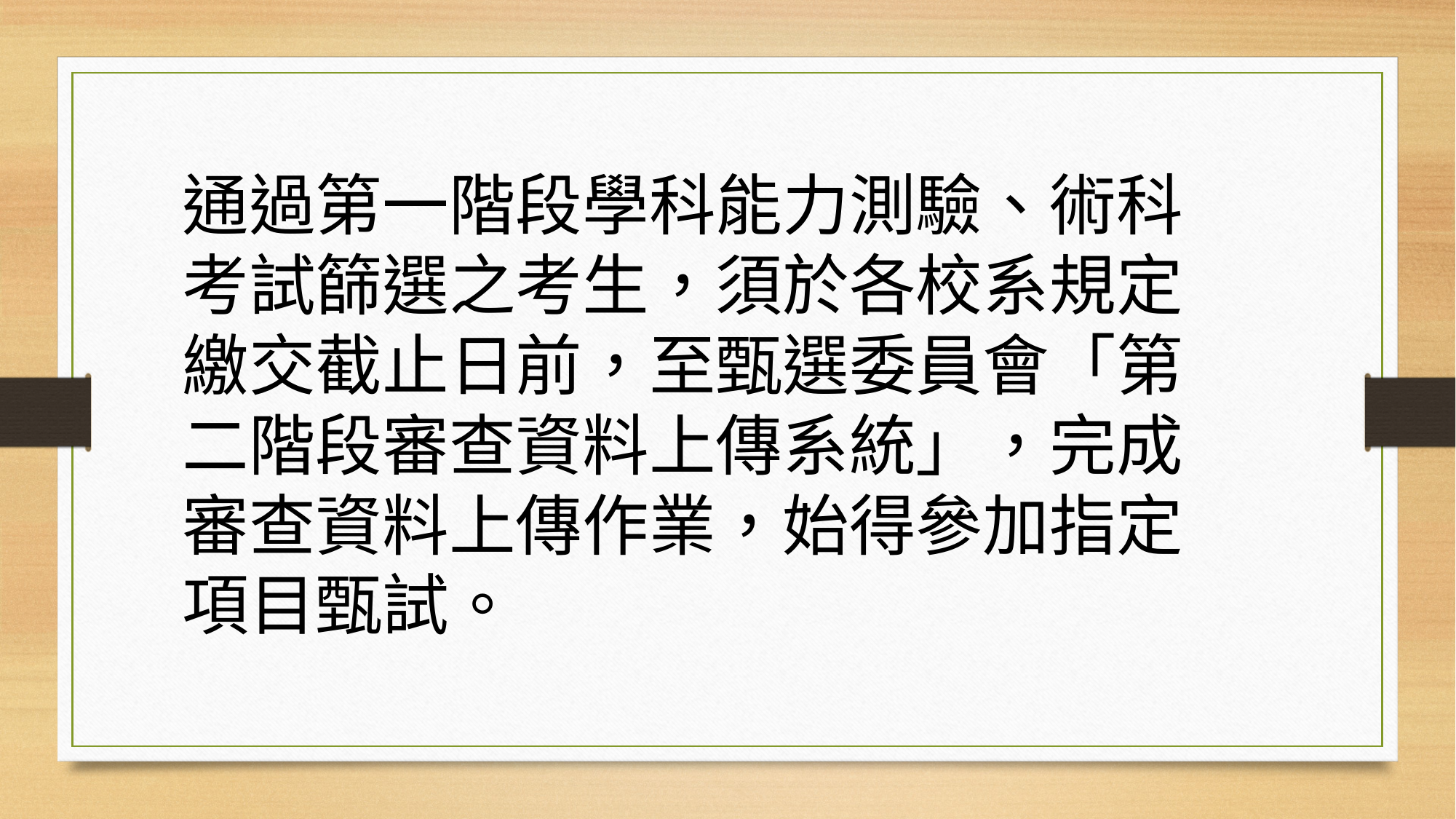

通過第一階段學科能力測驗、術科考試篩選之考生，須於各校系規定繳交截止日前，至甄選委員會「第二階段審查資料上傳系統」，完成審查資料上傳作業，始得參加指定項目甄試。